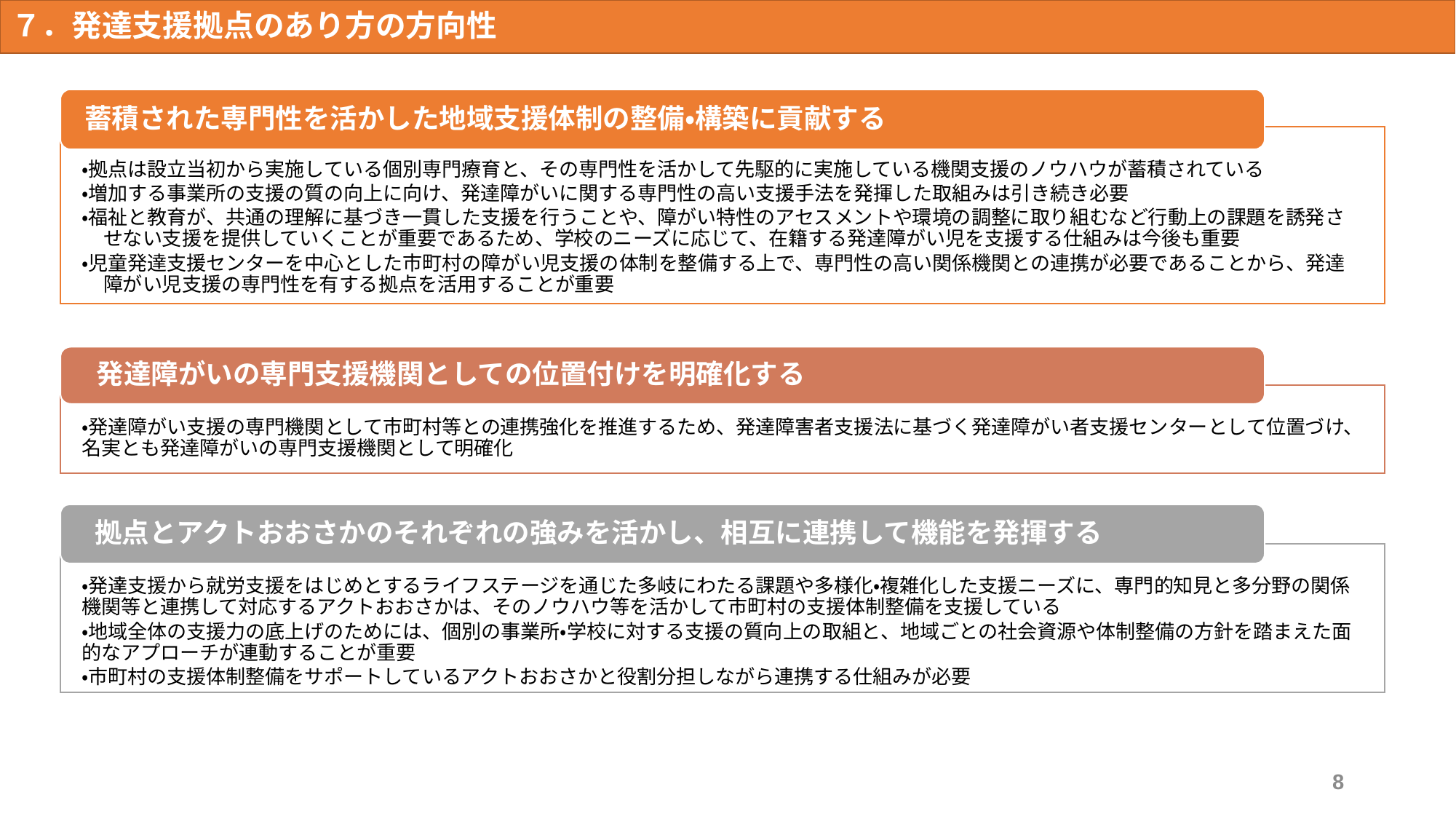

７．発達支援拠点のあり方の方向性
蓄積された専門性を活かした地域支援体制の整備・構築に貢献する
・拠点は設立当初から実施している個別専門療育と、その専門性を活かして先駆的に実施している機関支援のノウハウが蓄積されている
・増加する事業所の支援の質の向上に向け、発達障がいに関する専門性の高い支援手法を発揮した取組みは引き続き必要
・福祉と教育が、共通の理解に基づき一貫した支援を行うことや、障がい特性のアセスメントや環境の調整に取り組むなど行動上の課題を誘発させない支援を提供していくことが重要であるため、学校のニーズに応じて、在籍する発達障がい児を支援する仕組みは今後も重要
・児童発達支援センターを中心とした市町村の障がい児支援の体制を整備する上で、専門性の高い関係機関との連携が必要であることから、発達障がい児支援の専門性を有する拠点を活用することが重要
発達障がいの専門支援機関としての位置付けを明確化する
・発達障がい支援の専門機関として市町村等との連携強化を推進するため、発達障害者支援法に基づく発達障がい者支援センターとして位置づけ、名実とも発達障がいの専門支援機関として明確化
拠点とアクトおおさかのそれぞれの強みを活かし、相互に連携して機能を発揮する
・発達支援から就労支援をはじめとするライフステージを通じた多岐にわたる課題や多様化・複雑化した支援ニーズに、専門的知見と多分野の関係機関等と連携して対応するアクトおおさかは、そのノウハウ等を活かして市町村の支援体制整備を支援している
・地域全体の支援力の底上げのためには、個別の事業所・学校に対する支援の質向上の取組と、地域ごとの社会資源や体制整備の方針を踏まえた面的なアプローチが連動することが重要
・市町村の支援体制整備をサポートしているアクトおおさかと役割分担しながら連携する仕組みが必要
8